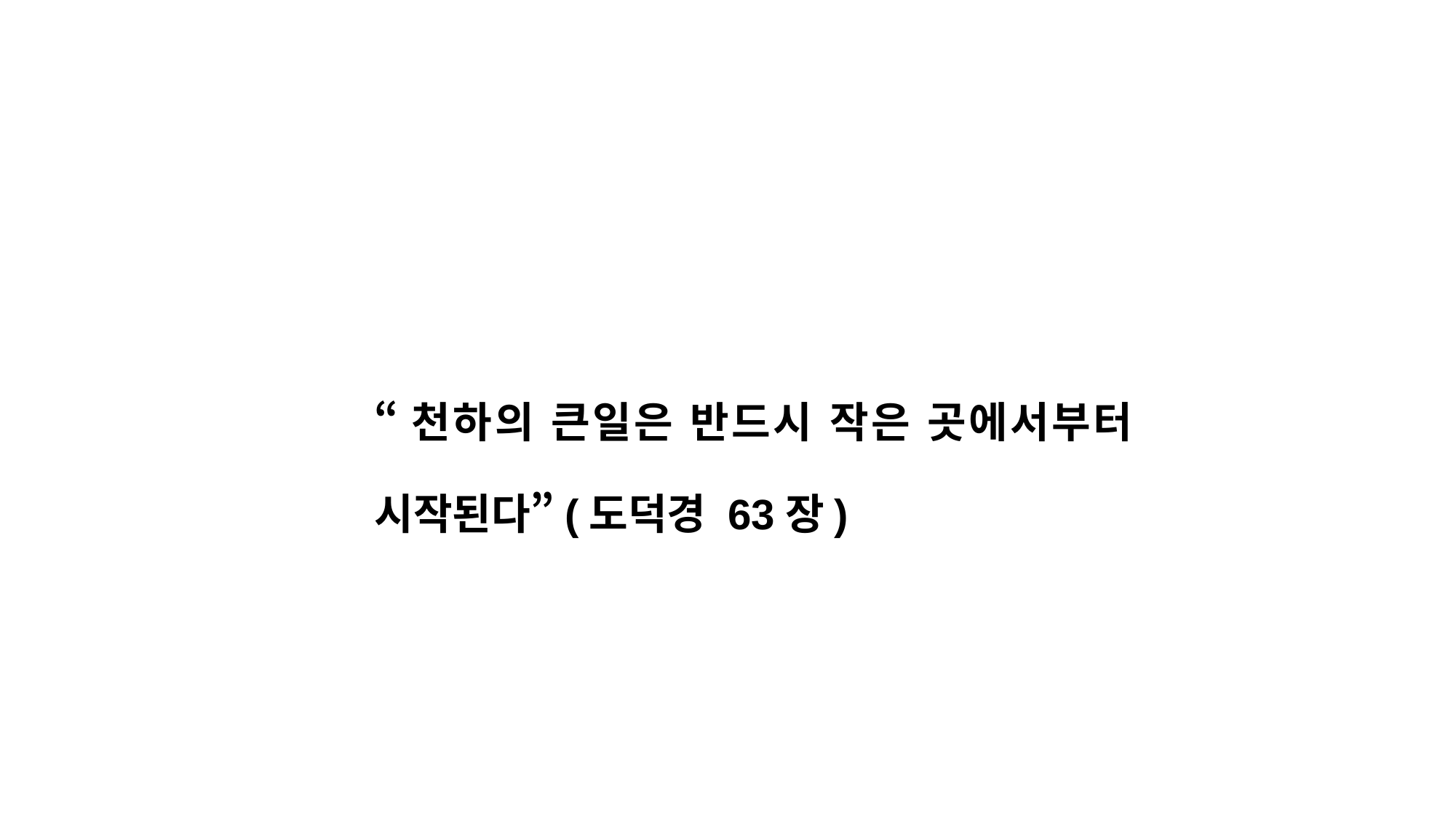

“천하의 큰일은 반드시 작은 곳에서부터 시작된다”(도덕경 63장)